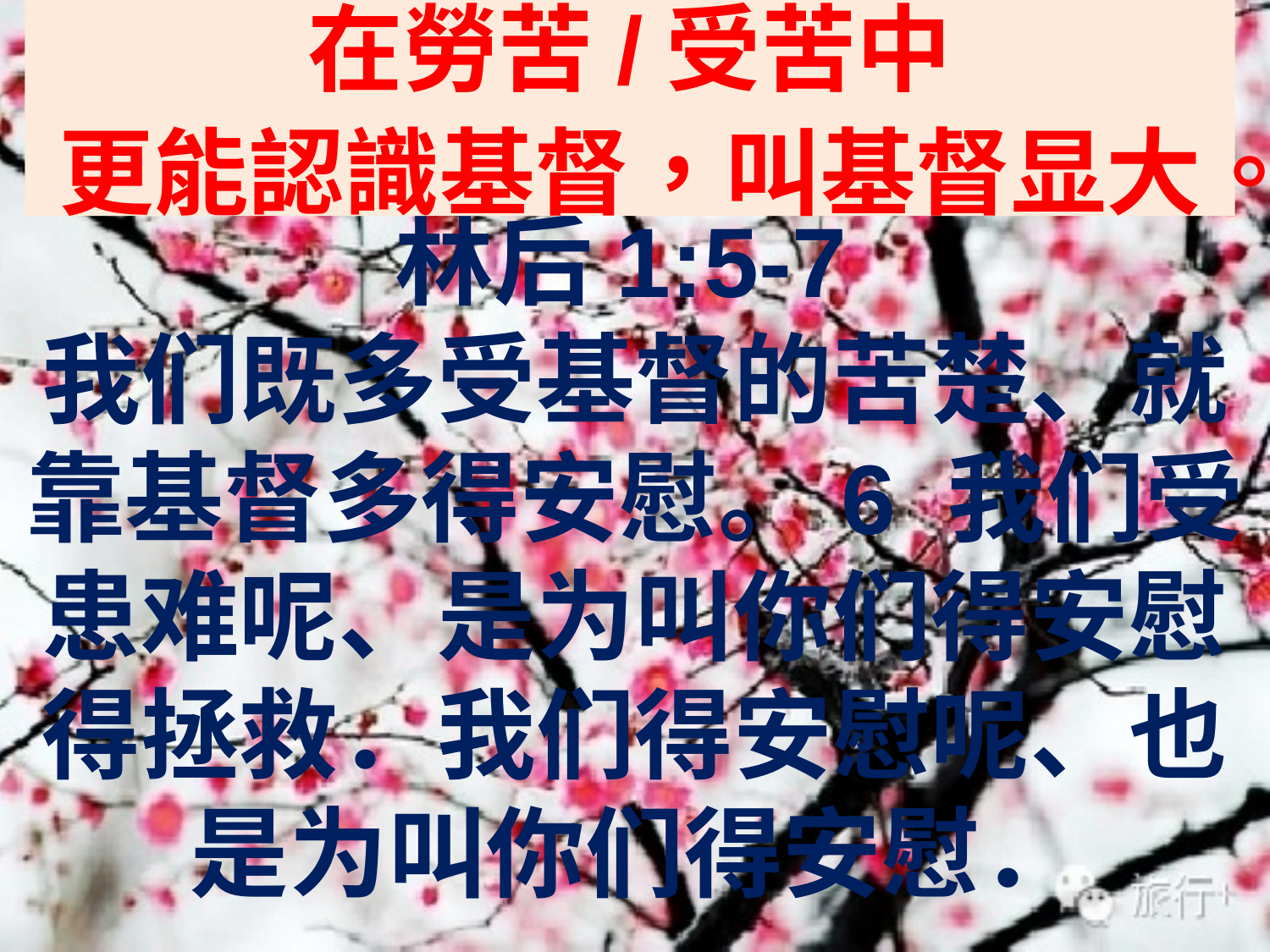

在勞苦/受苦中
更能認識基督，叫基督显大。
林后1:5-7
我们既多受基督的苦楚、就靠基督多得安慰。6 我们受患难呢、是为叫你们得安慰得拯救．我们得安慰呢、也是为叫你们得安慰．